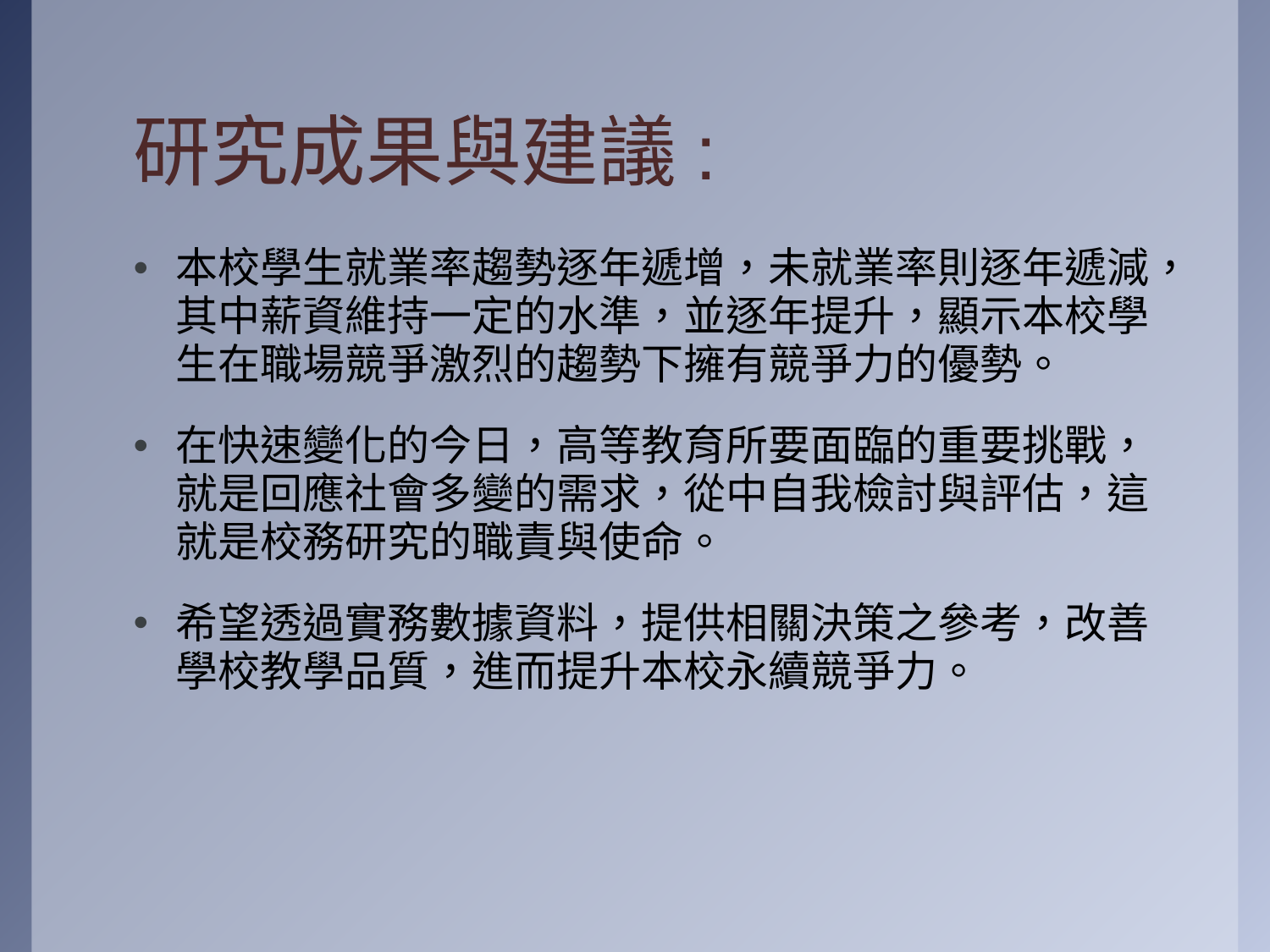

# 研究成果與建議:
本校學生就業率趨勢逐年遞增，未就業率則逐年遞減，其中薪資維持一定的水準，並逐年提升，顯示本校學生在職場競爭激烈的趨勢下擁有競爭力的優勢。
在快速變化的今日，高等教育所要面臨的重要挑戰，就是回應社會多變的需求，從中自我檢討與評估，這就是校務研究的職責與使命。
希望透過實務數據資料，提供相關決策之參考，改善學校教學品質，進而提升本校永續競爭力。